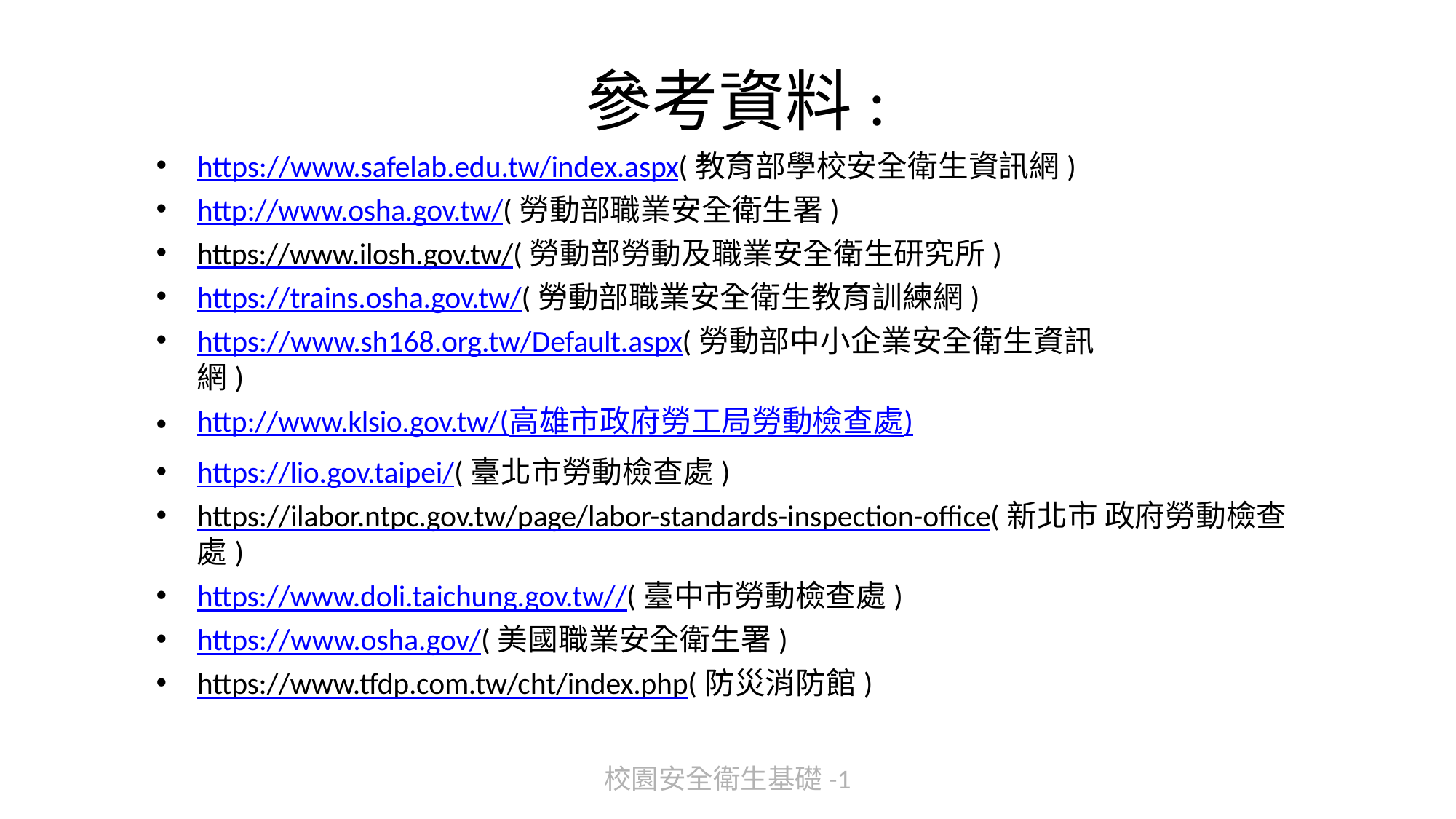

# 參考資料:
https://www.safelab.edu.tw/index.aspx(教育部學校安全衛生資訊網)
http://www.osha.gov.tw/(勞動部職業安全衛生署)
https://www.ilosh.gov.tw/(勞動部勞動及職業安全衛生研究所)
https://trains.osha.gov.tw/(勞動部職業安全衛生教育訓練網)
https://www.sh168.org.tw/Default.aspx(勞動部中小企業安全衛生資訊
網)
http://www.klsio.gov.tw/(高雄市政府勞工局勞動檢查處)
https://lio.gov.taipei/(臺北市勞動檢查處)
https://ilabor.ntpc.gov.tw/page/labor-standards-inspection-office(新北市 政府勞動檢查處)
https://www.doli.taichung.gov.tw//(臺中市勞動檢查處)
https://www.osha.gov/(美國職業安全衛生署)
https://www.tfdp.com.tw/cht/index.php(防災消防館)
校園安全衛生基礎-1
308